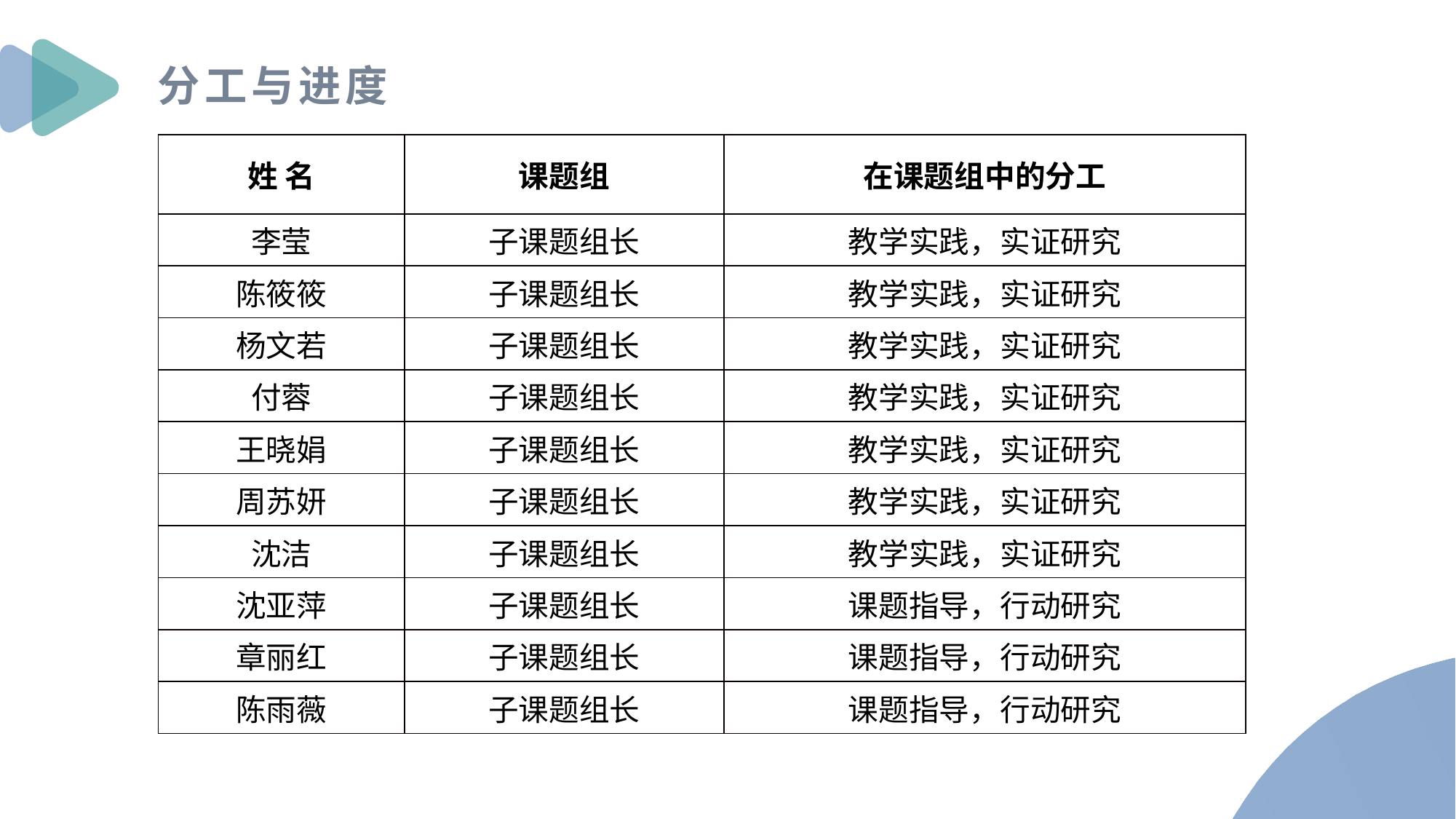

分工与进度
| 姓 名 | 课题组 | 在课题组中的分工 |
| --- | --- | --- |
| 李莹 | 子课题组长 | 教学实践，实证研究 |
| 陈筱筱 | 子课题组长 | 教学实践，实证研究 |
| 杨文若 | 子课题组长 | 教学实践，实证研究 |
| 付蓉 | 子课题组长 | 教学实践，实证研究 |
| 王晓娟 | 子课题组长 | 教学实践，实证研究 |
| 周苏妍 | 子课题组长 | 教学实践，实证研究 |
| 沈洁 | 子课题组长 | 教学实践，实证研究 |
| 沈亚萍 | 子课题组长 | 课题指导，行动研究 |
| 章丽红 | 子课题组长 | 课题指导，行动研究 |
| 陈雨薇 | 子课题组长 | 课题指导，行动研究 |